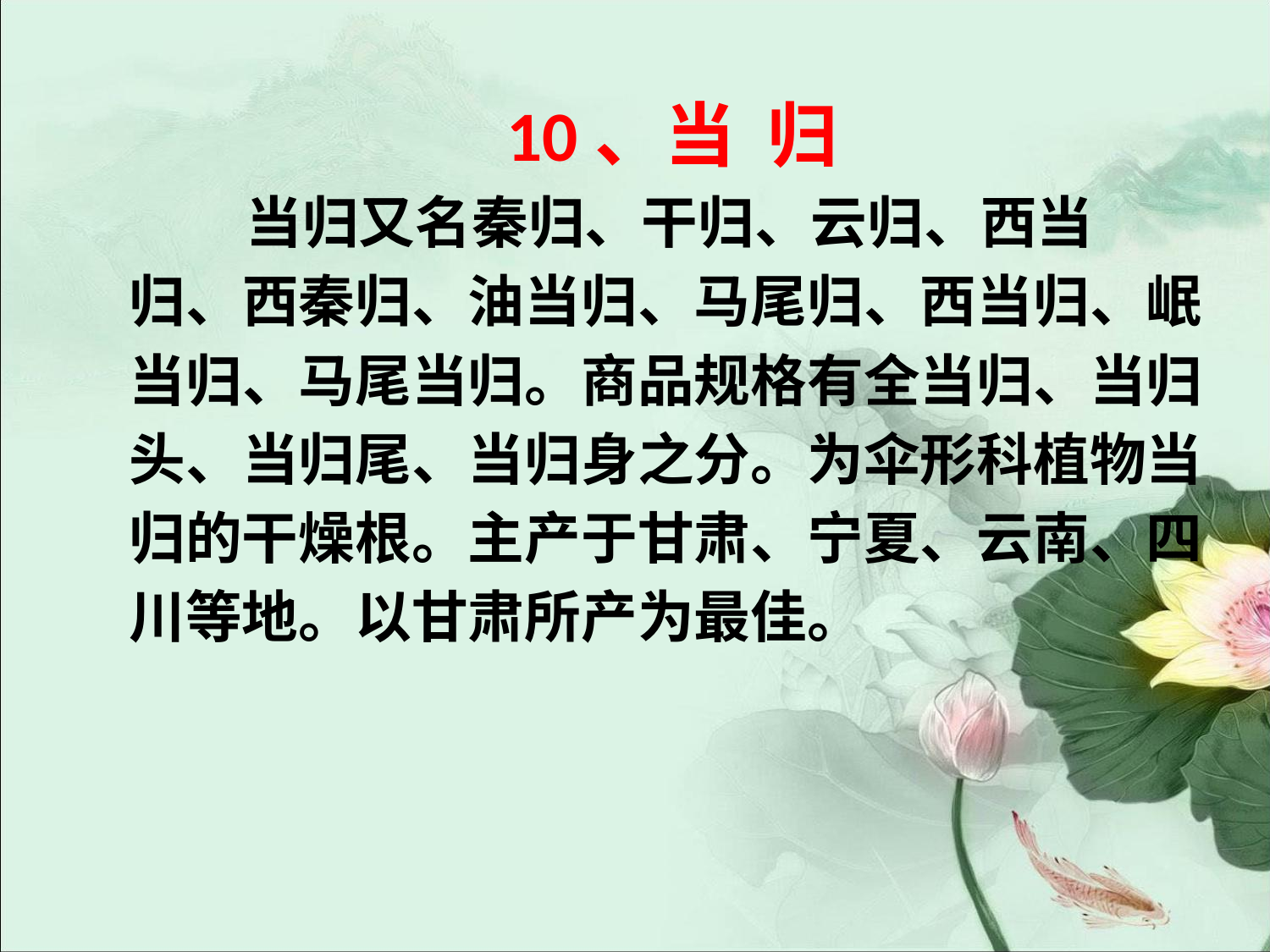

#
10、当  归
        当归又名秦归、干归、云归、西当
归、西秦归、油当归、马尾归、西当归、岷
当归、马尾当归。商品规格有全当归、当归
头、当归尾、当归身之分。为伞形科植物当
归的干燥根。主产于甘肃、宁夏、云南、四
川等地。以甘肃所产为最佳。